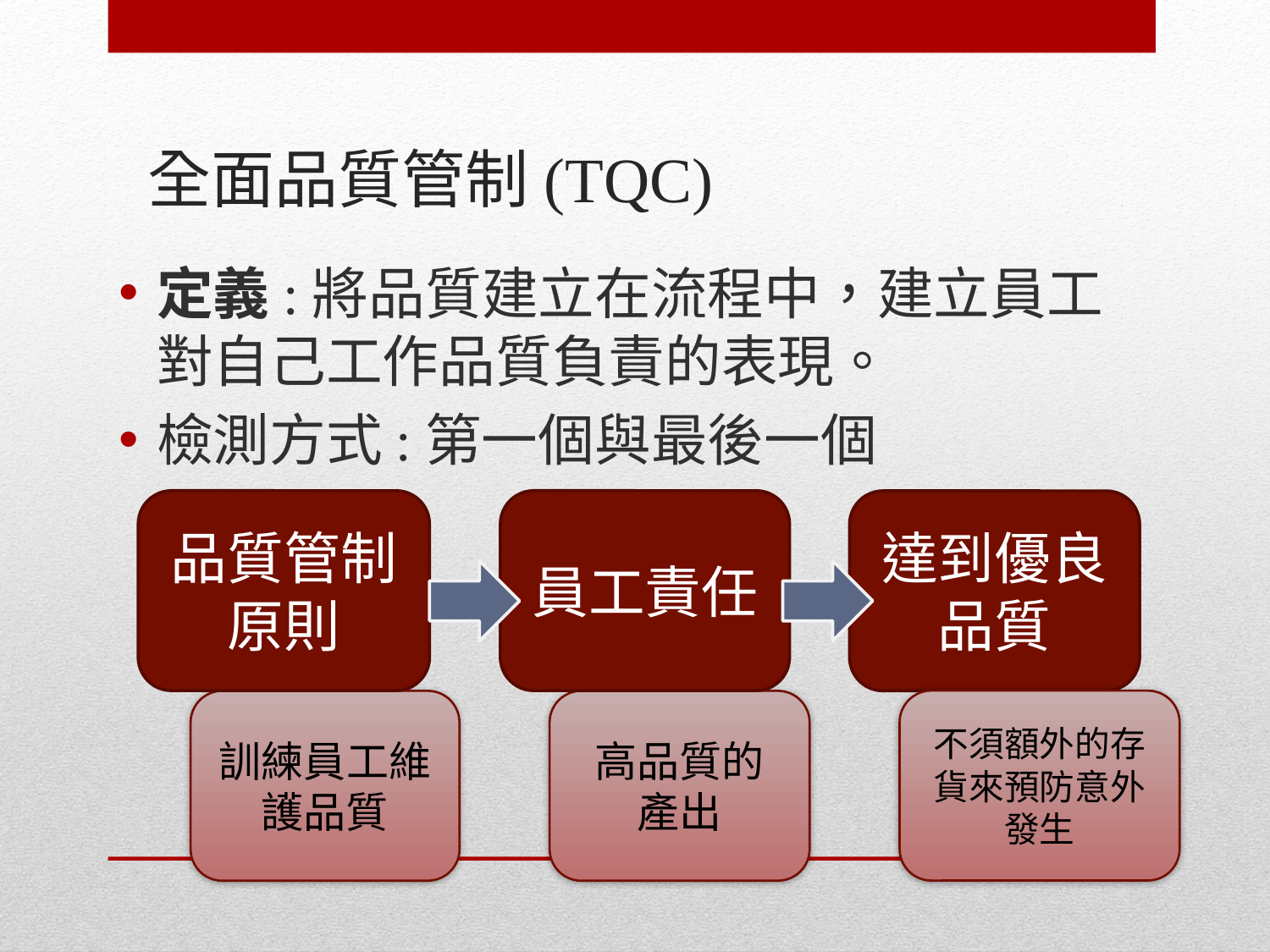

# 全面品質管制(TQC)
定義:將品質建立在流程中，建立員工對自己工作品質負責的表現。
檢測方式:第一個與最後一個
品質管制原則
員工責任
達到優良品質
不須額外的存貨來預防意外發生
訓練員工維護品質
高品質的
產出